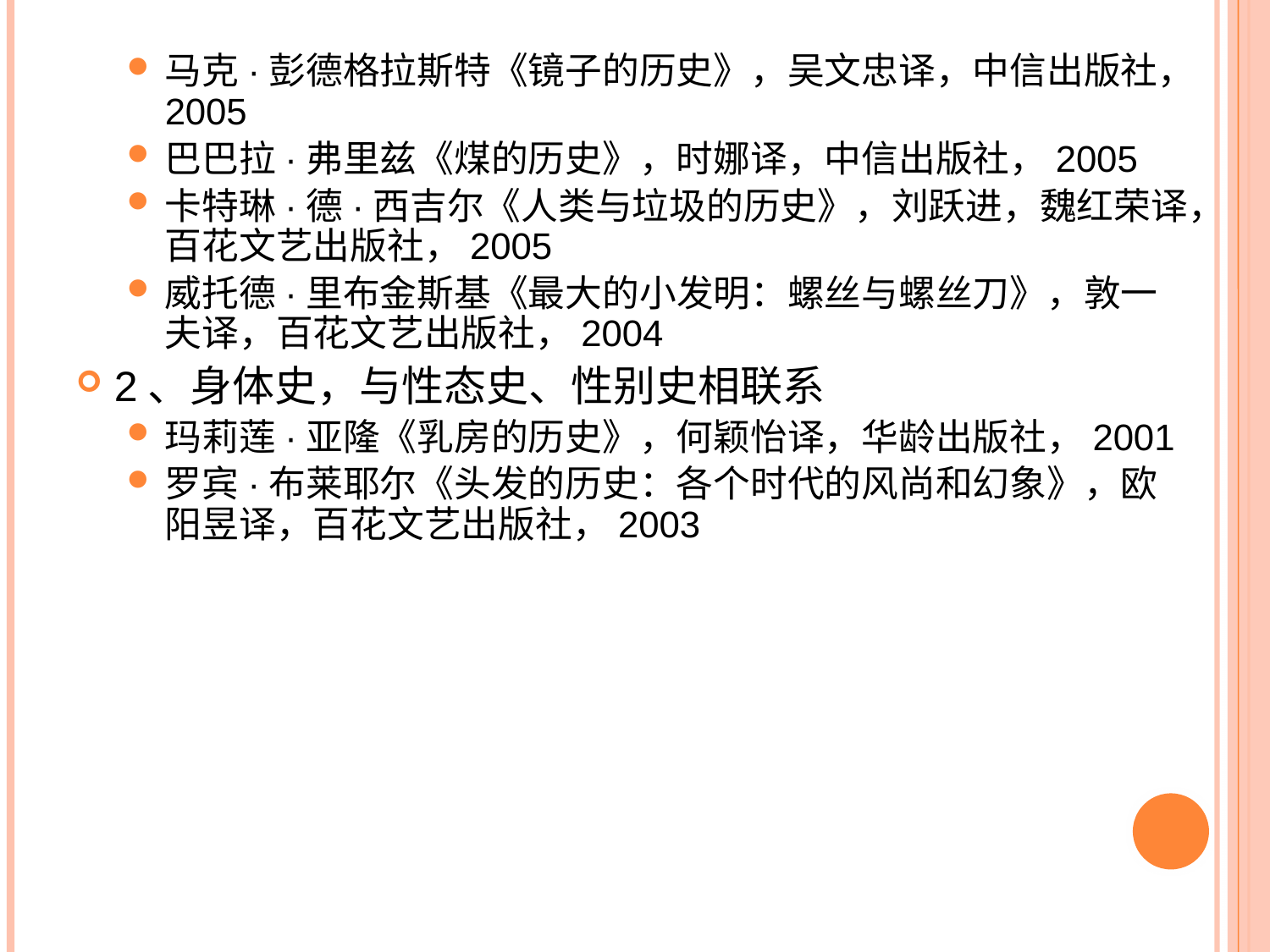

马克·彭德格拉斯特《镜子的历史》，吴文忠译，中信出版社，2005
巴巴拉·弗里兹《煤的历史》，时娜译，中信出版社，2005
卡特琳·德·西吉尔《人类与垃圾的历史》，刘跃进，魏红荣译，百花文艺出版社，2005
威托德·里布金斯基《最大的小发明：螺丝与螺丝刀》，敦一夫译，百花文艺出版社，2004
2、身体史，与性态史、性别史相联系
玛莉莲·亚隆《乳房的历史》，何颖怡译，华龄出版社，2001
罗宾·布莱耶尔《头发的历史：各个时代的风尚和幻象》，欧阳昱译，百花文艺出版社，2003